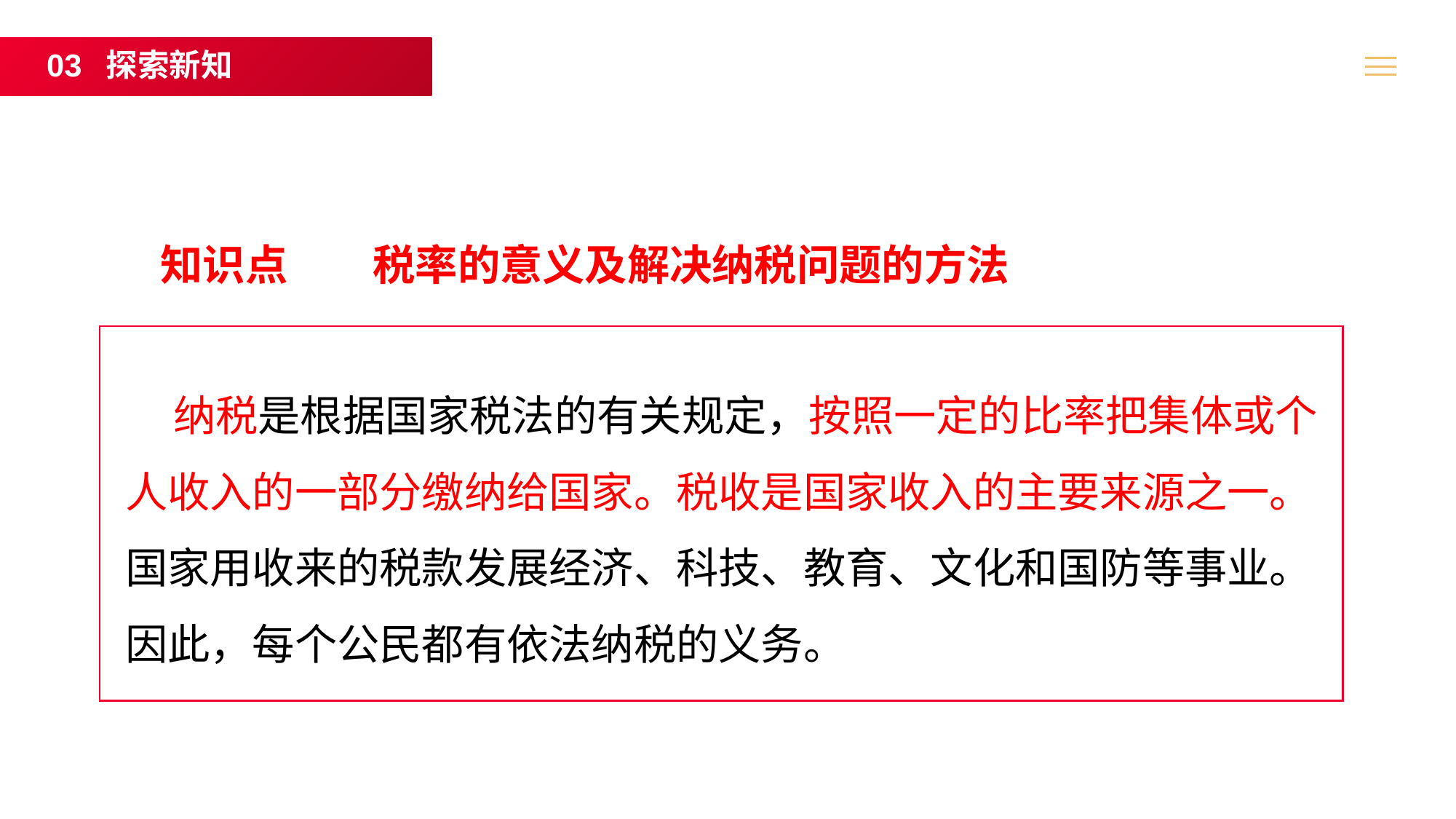

03  探索新知
知识点
税率的意义及解决纳税问题的方法

    纳税是根据国家税法的有关规定，按照一定的比率把集体或个人收入的一部分缴纳给国家。税收是国家收入的主要来源之一。国家用收来的税款发展经济、科技、教育、文化和国防等事业。因此，每个公民都有依法纳税的义务。